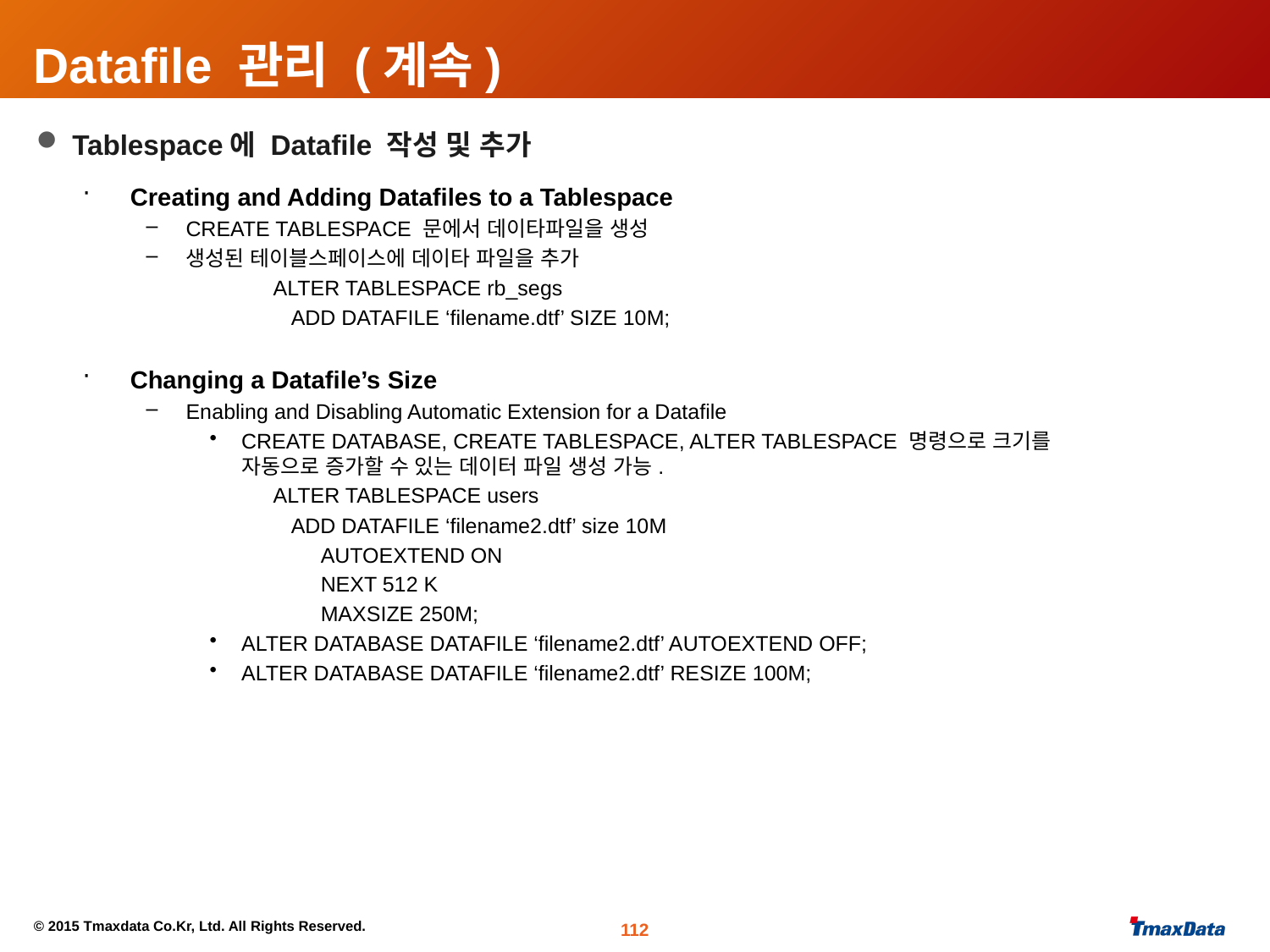

# Datafile 관리 (계속)
 Tablespace에 Datafile 작성 및 추가
Creating and Adding Datafiles to a Tablespace
CREATE TABLESPACE 문에서 데이타파일을 생성
생성된 테이블스페이스에 데이타 파일을 추가
ALTER TABLESPACE rb_segs
   ADD DATAFILE ‘filename.dtf’ SIZE 10M;

Changing a Datafile’s Size
Enabling and Disabling Automatic Extension for a Datafile
CREATE DATABASE, CREATE TABLESPACE, ALTER TABLESPACE 명령으로 크기를 자동으로 증가할 수 있는 데이터 파일 생성 가능.
ALTER TABLESPACE users
   ADD DATAFILE ‘filename2.dtf’ size 10M
        AUTOEXTEND ON
        NEXT 512 K
        MAXSIZE 250M;
ALTER DATABASE DATAFILE ‘filename2.dtf’ AUTOEXTEND OFF;
ALTER DATABASE DATAFILE ‘filename2.dtf’ RESIZE 100M;